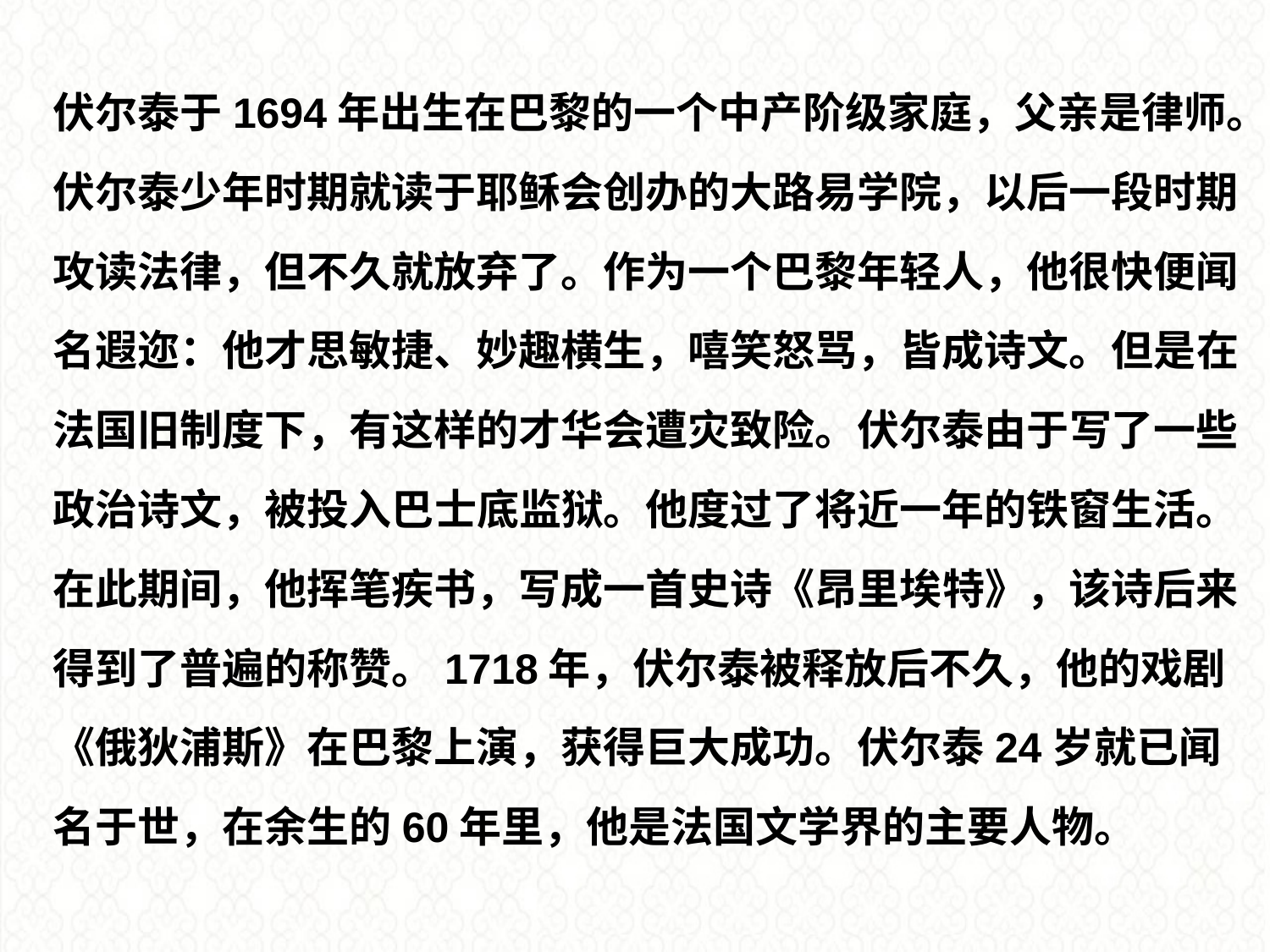

伏尔泰于1694年出生在巴黎的一个中产阶级家庭，父亲是律师。伏尔泰少年时期就读于耶稣会创办的大路易学院，以后一段时期攻读法律，但不久就放弃了。作为一个巴黎年轻人，他很快便闻名遐迩：他才思敏捷、妙趣横生，嘻笑怒骂，皆成诗文。但是在法国旧制度下，有这样的才华会遭灾致险。伏尔泰由于写了一些政治诗文，被投入巴士底监狱。他度过了将近一年的铁窗生活。在此期间，他挥笔疾书，写成一首史诗《昂里埃特》，该诗后来得到了普遍的称赞。1718年，伏尔泰被释放后不久，他的戏剧《俄狄浦斯》在巴黎上演，获得巨大成功。伏尔泰24岁就已闻名于世，在余生的60年里，他是法国文学界的主要人物。